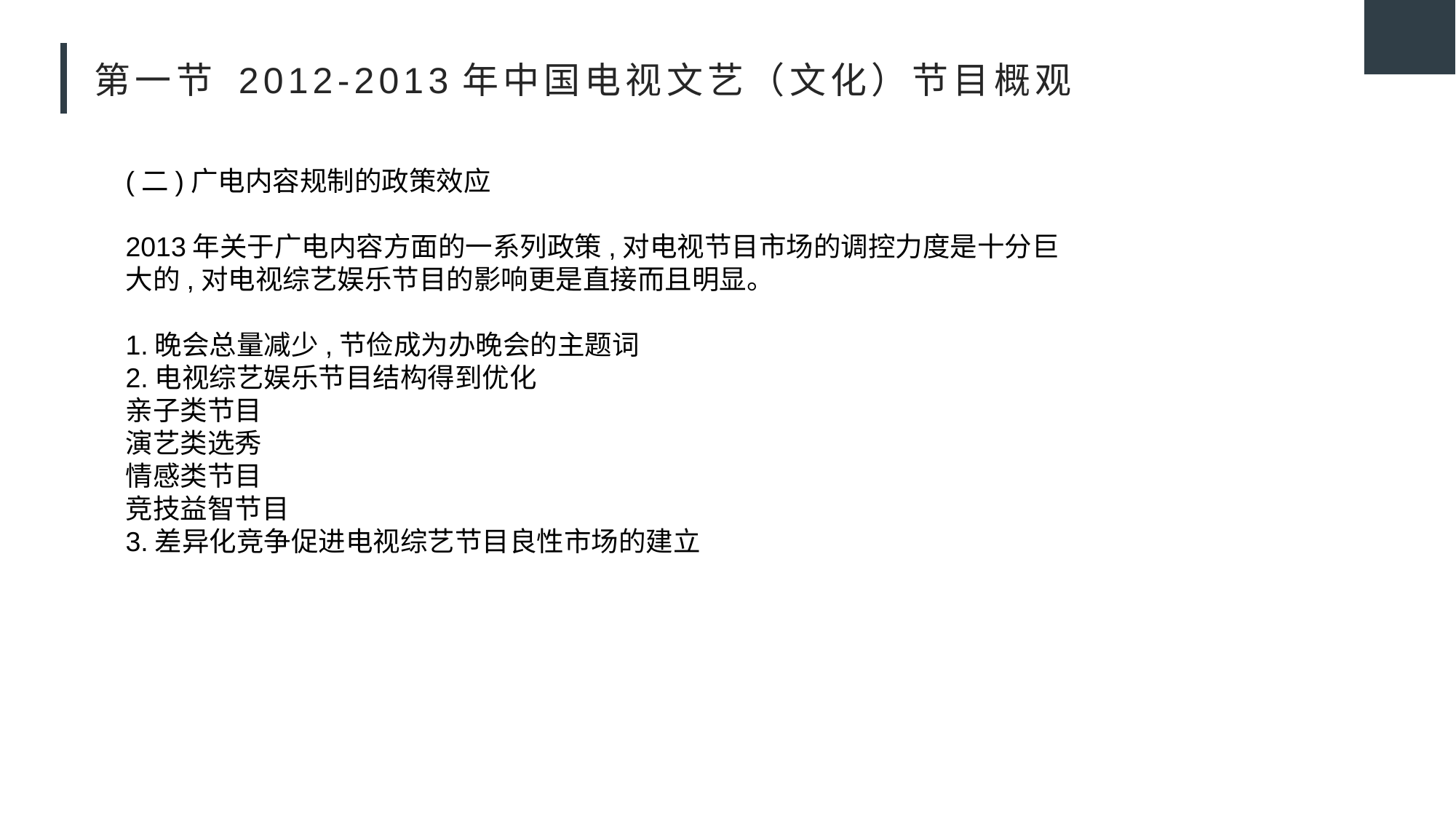

# 第一节 2012-2013年中国电视文艺（文化）节目概观
(二)广电内容规制的政策效应

2013年关于广电内容方面的一系列政策,对电视节目市场的调控力度是十分巨
大的,对电视综艺娱乐节目的影响更是直接而且明显。

1.晚会总量减少,节俭成为办晚会的主题词
2.电视综艺娱乐节目结构得到优化
亲子类节目
演艺类选秀
情感类节目
竞技益智节目
3.差异化竞争促进电视综艺节目良性市场的建立